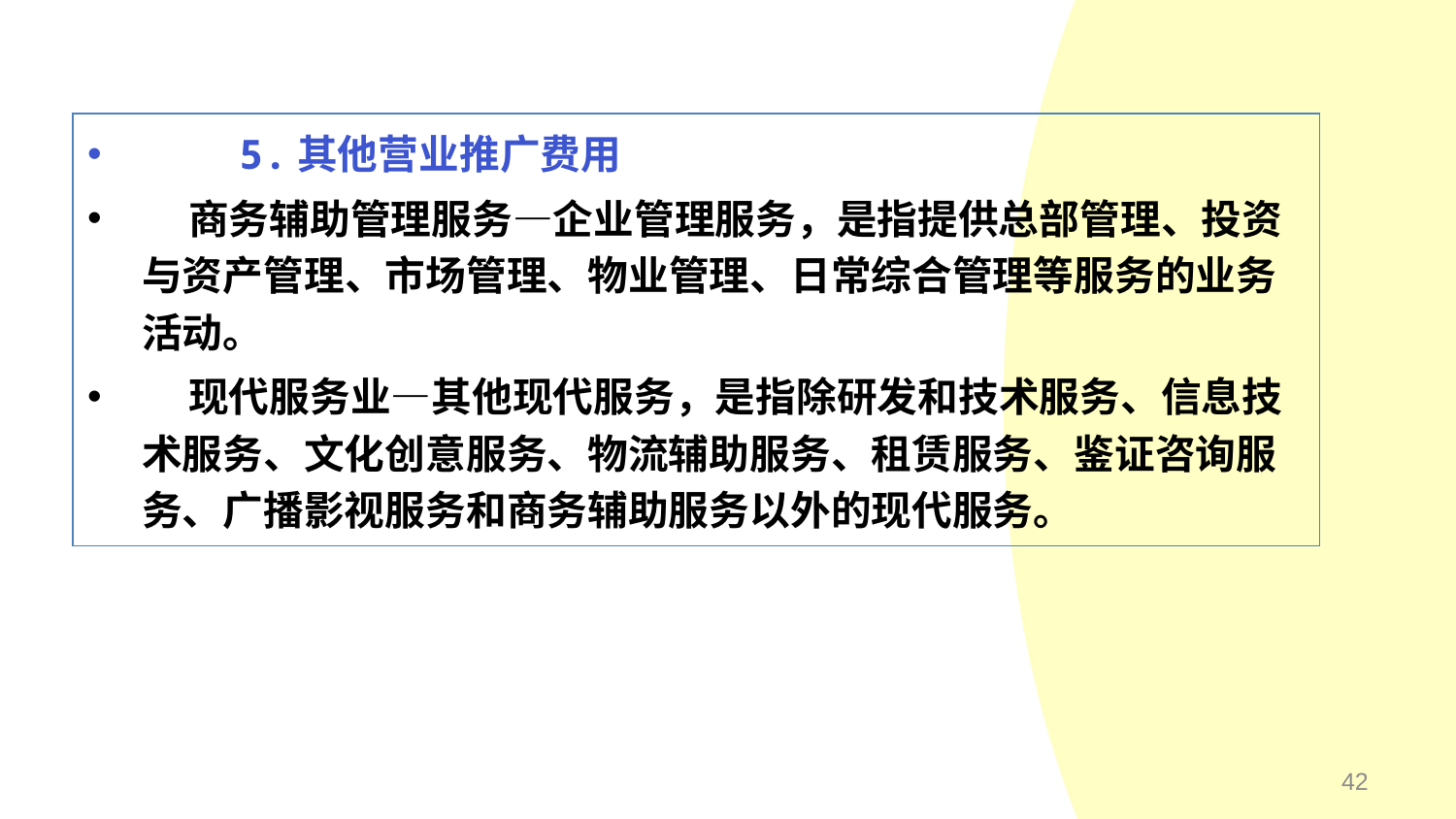

5.其他营业推广费用
    商务辅助管理服务—企业管理服务，是指提供总部管理、投资与资产管理、市场管理、物业管理、日常综合管理等服务的业务活动。
    现代服务业—其他现代服务，是指除研发和技术服务、信息技术服务、文化创意服务、物流辅助服务、租赁服务、鉴证咨询服务、广播影视服务和商务辅助服务以外的现代服务。
42